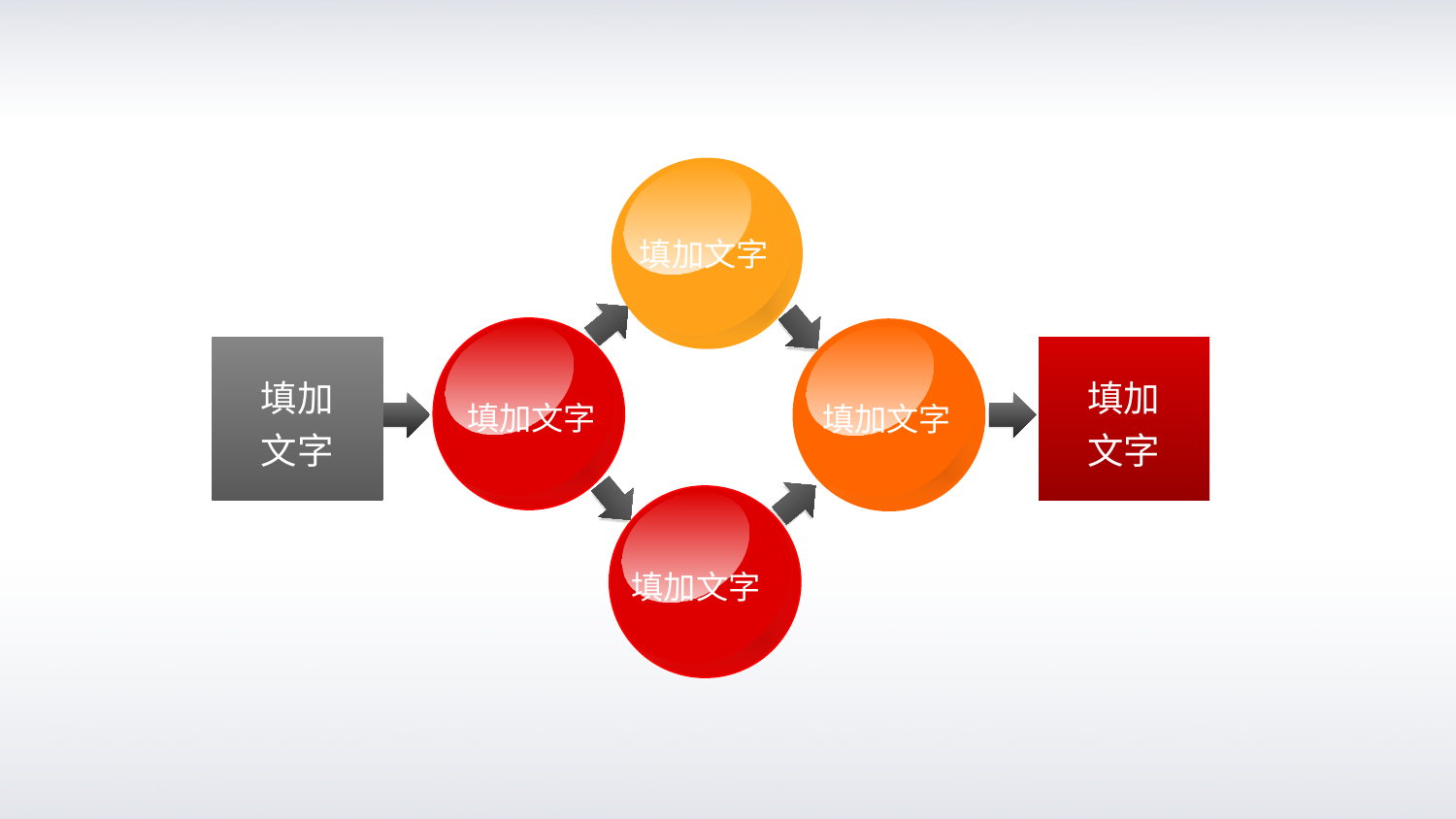

填加文字

填加文字

填加文字

填加
文字

填加
文字

填加文字